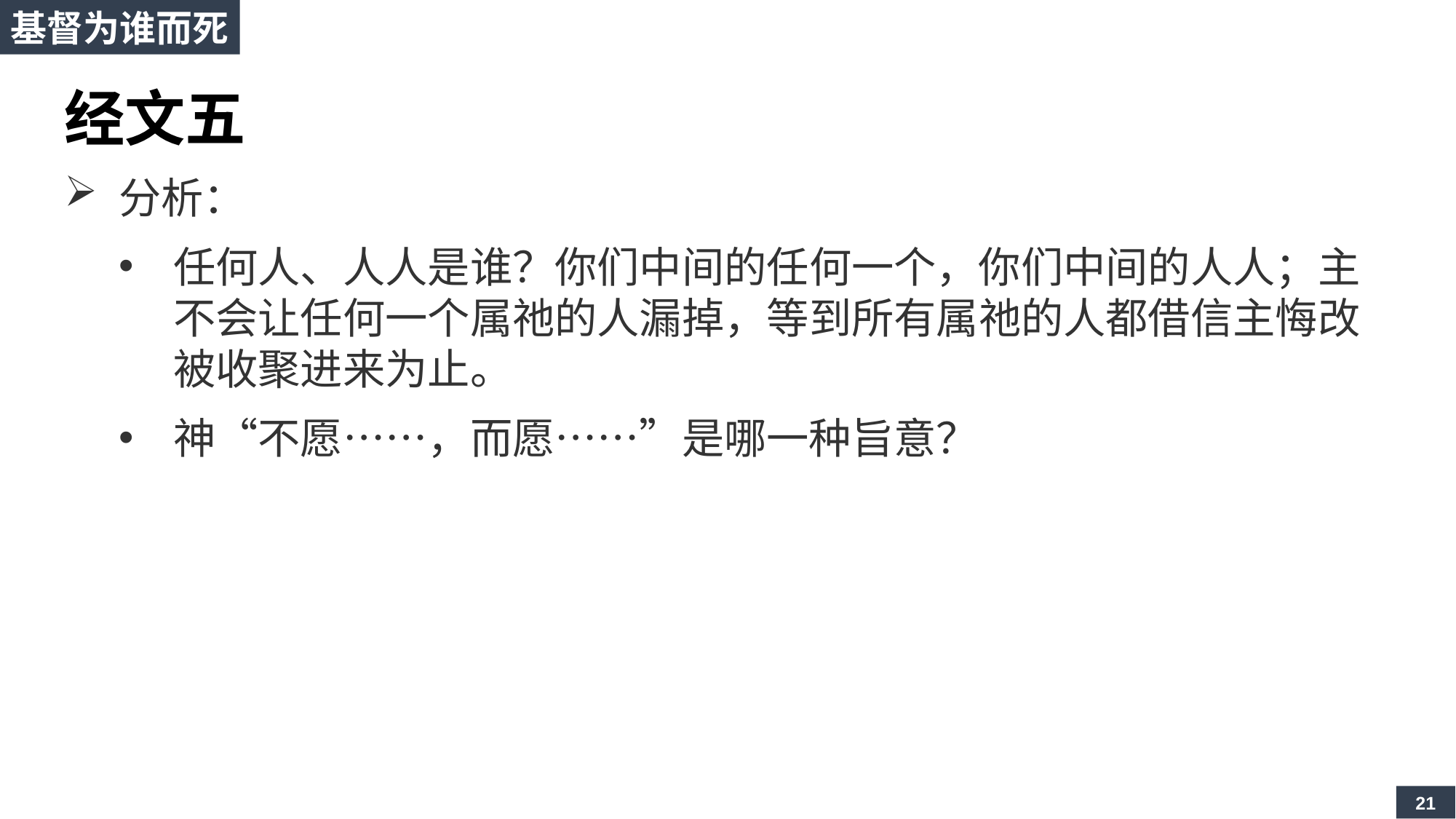

基督为谁而死
经文五
分析：
任何人、人人是谁？你们中间的任何一个，你们中间的人人；主不会让任何一个属祂的人漏掉，等到所有属祂的人都借信主悔改被收聚进来为止。
神“不愿……，而愿……”是哪一种旨意？
21